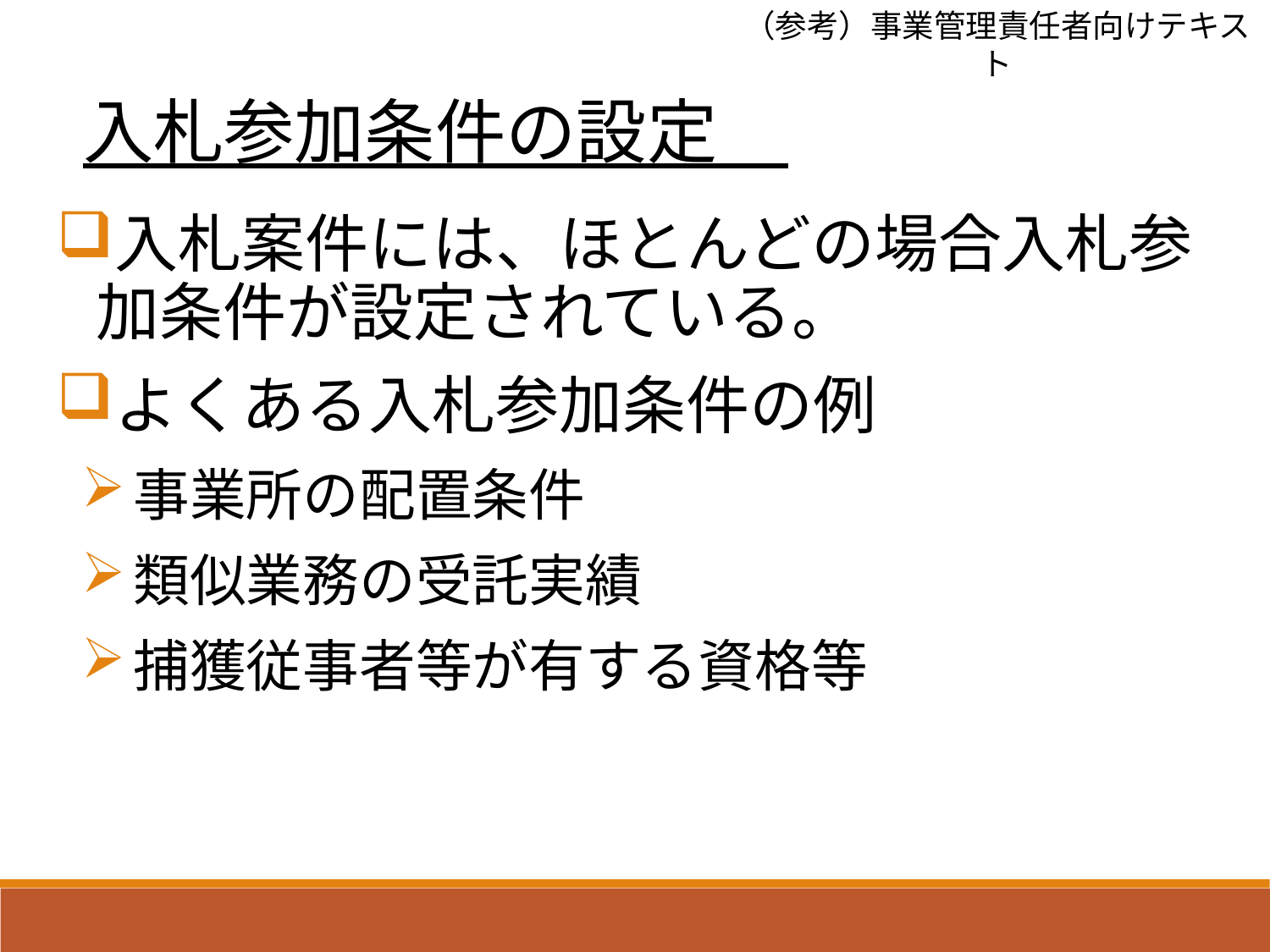

（参考）事業管理責任者向けテキスト

　入札参加条件の設定
入札案件には、ほとんどの場合入札参加条件が設定されている。
よくある入札参加条件の例
事業所の配置条件
類似業務の受託実績
捕獲従事者等が有する資格等